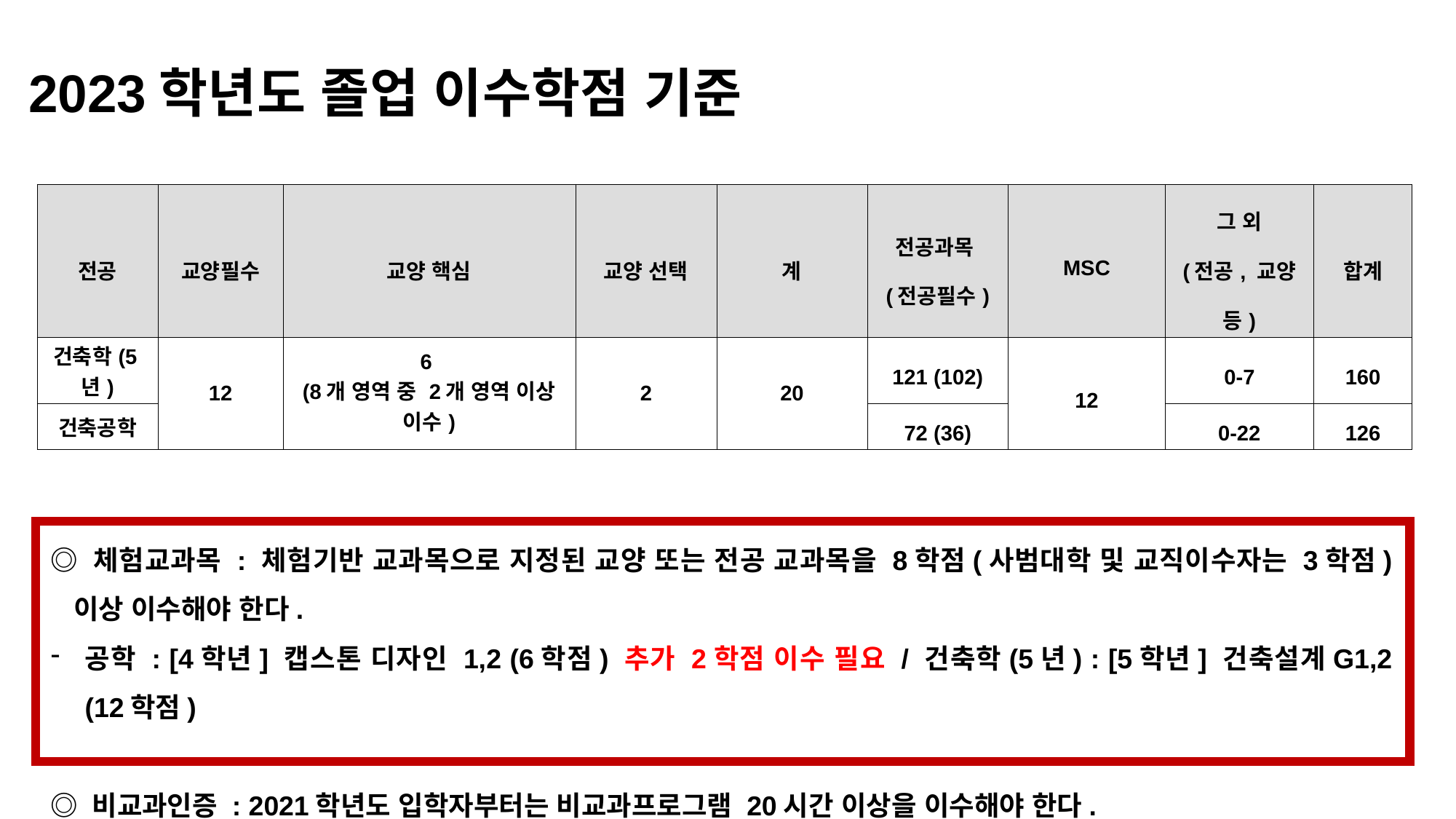

# 2023학년도 졸업 이수학점 기준
| 전공 | 교양필수 | 교양 핵심 | 교양 선택 | 계 | 전공과목 (전공필수) | MSC | 그 외 (전공, 교양 등) | 합계 |
| --- | --- | --- | --- | --- | --- | --- | --- | --- |
| 건축학(5년) | 12 | 6 (8개 영역 중 2개 영역 이상 이수) | 2 | 20 | 121 (102) | 12 | 0-7 | 160 |
| 건축공학 |  |  |  |  | 72 (36) |  | 0-22 | 126 |

◎ 체험교과목 : 체험기반 교과목으로 지정된 교양 또는 전공 교과목을 8학점(사범대학 및 교직이수자는 3학점) 이상 이수해야 한다.
공학 : [4학년] 캡스톤 디자인 1,2 (6학점) 추가 2학점 이수 필요 / 건축학(5년) : [5학년] 건축설계G1,2 (12학점)

◎ 비교과인증 : 2021학년도 입학자부터는 비교과프로그램 20시간 이상을 이수해야 한다.